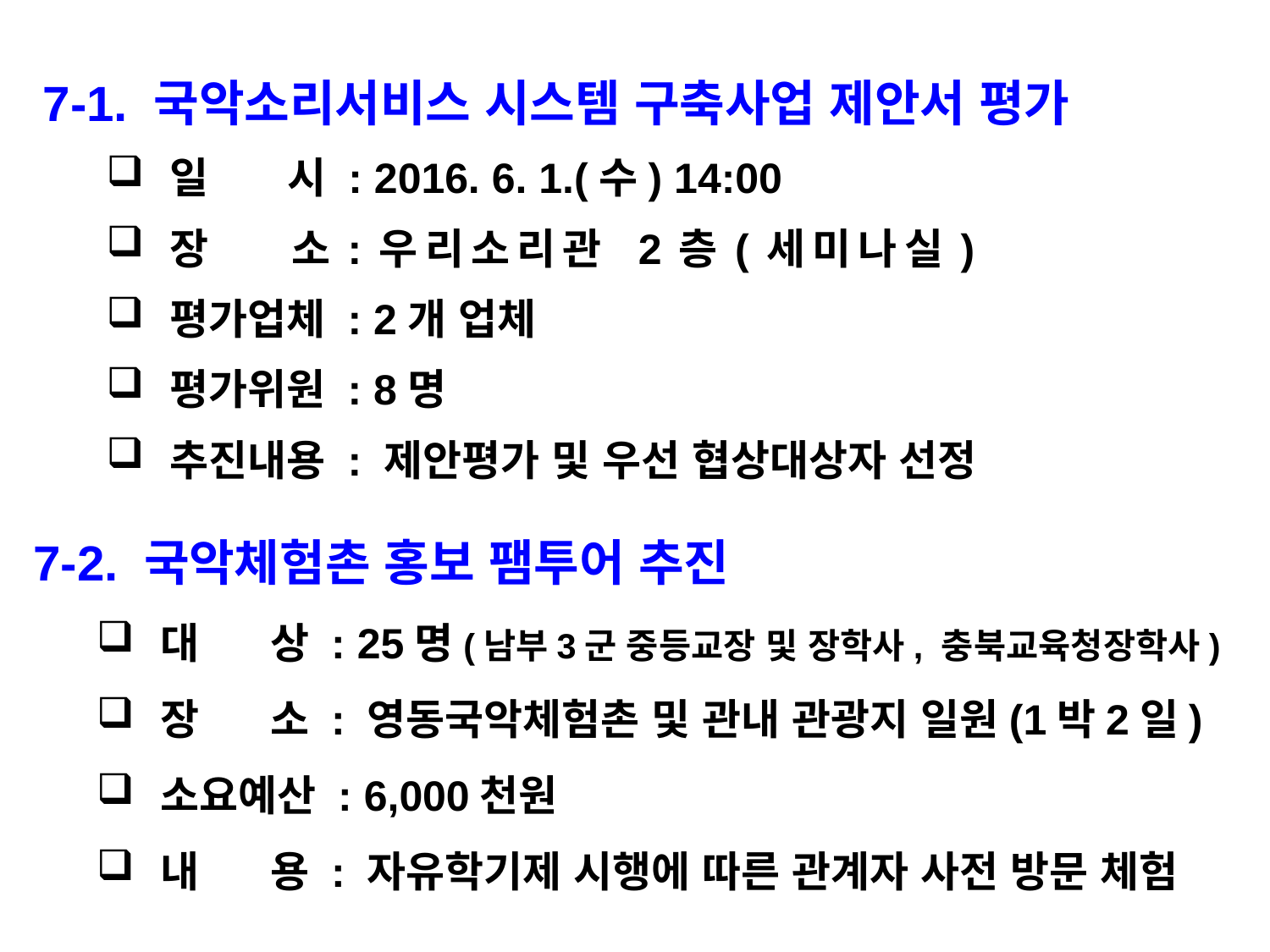

7-1. 국악소리서비스 시스템 구축사업 제안서 평가
일      시 : 2016. 6. 1.(수) 14:00
장    소:우리소리관 2층(세미나실)
평가업체 : 2개 업체
평가위원 : 8명
추진내용 : 제안평가 및 우선 협상대상자 선정
7-2. 국악체험촌 홍보 팸투어 추진
대      상 : 25명(남부3군 중등교장 및 장학사, 충북교육청장학사)
장      소 : 영동국악체험촌 및 관내 관광지 일원(1박2일)
소요예산 : 6,000천원
내      용 : 자유학기제 시행에 따른 관계자 사전 방문 체험